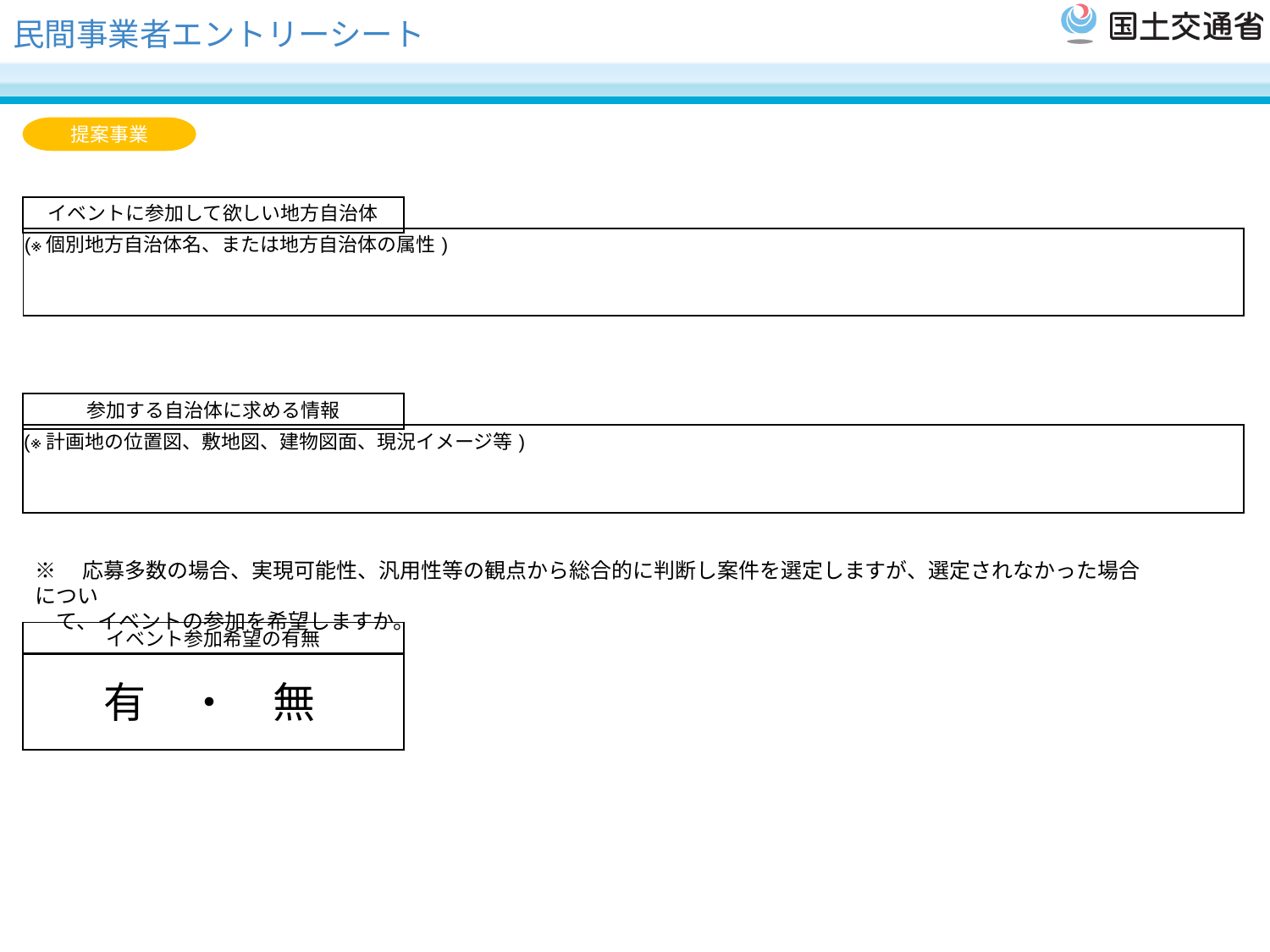

民間事業者エントリーシート
提案事業
| イベントに参加して欲しい地方自治体 |
| --- |
| (※個別地方自治体名、または地方自治体の属性) |
| --- |
| 参加する自治体に求める情報 |
| --- |
| (※計画地の位置図、敷地図、建物図面、現況イメージ等) |
| --- |
※　応募多数の場合、実現可能性、汎用性等の観点から総合的に判断し案件を選定しますが、選定されなかった場合につい
　て、イベントの参加を希望しますか。
| イベント参加希望の有無 |
| --- |
|  |
| --- |
有　・　無